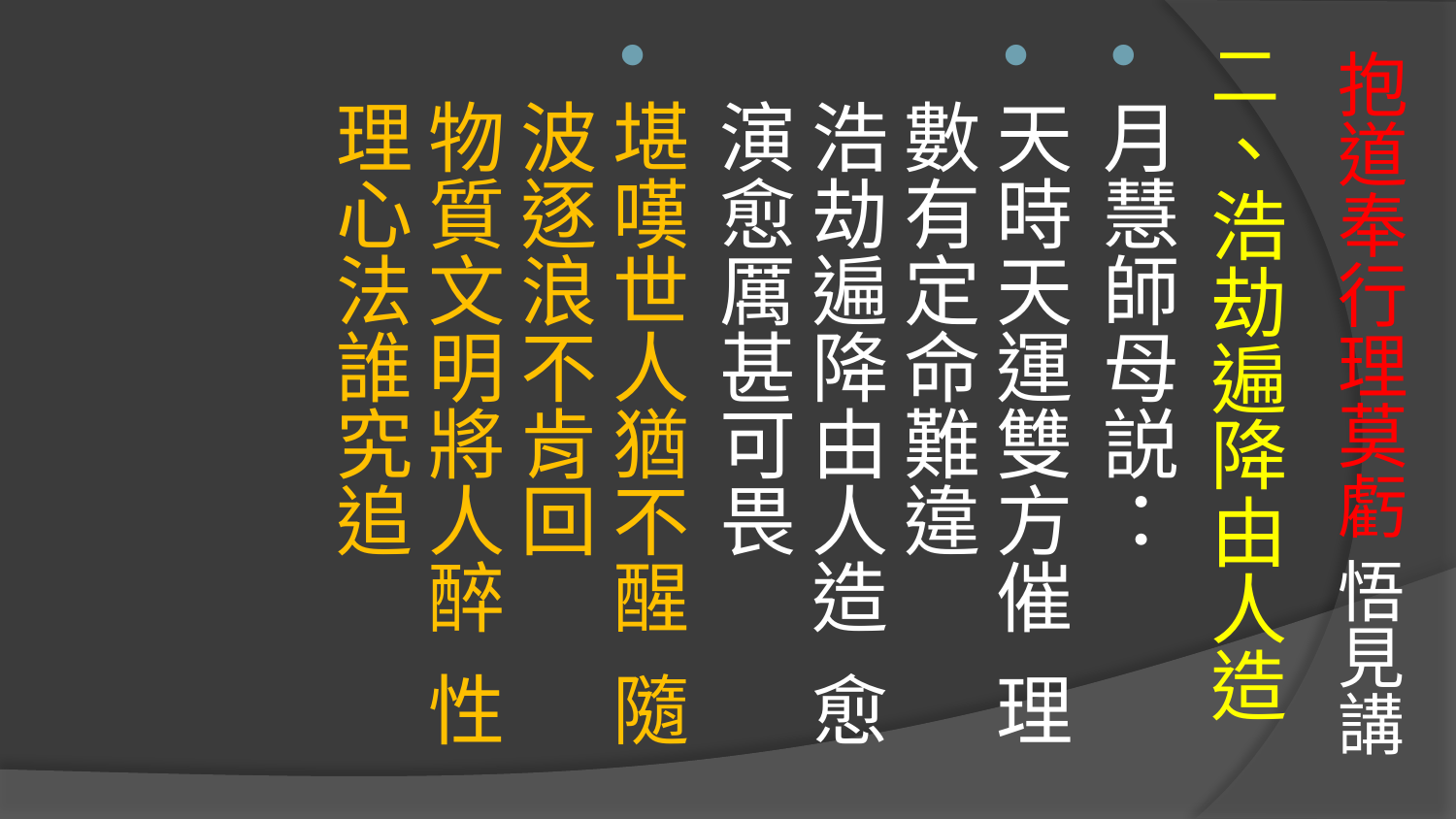

# 抱道奉行理莫虧 悟見講
二、浩劫遍降由人造
月慧師母説：
天時天運雙方催  理數有定命難違 
浩劫遍降由人造  愈演愈厲甚可畏
堪嘆世人猶不醒  隨波逐浪不肯回
物質文明將人醉  性理心法誰究追